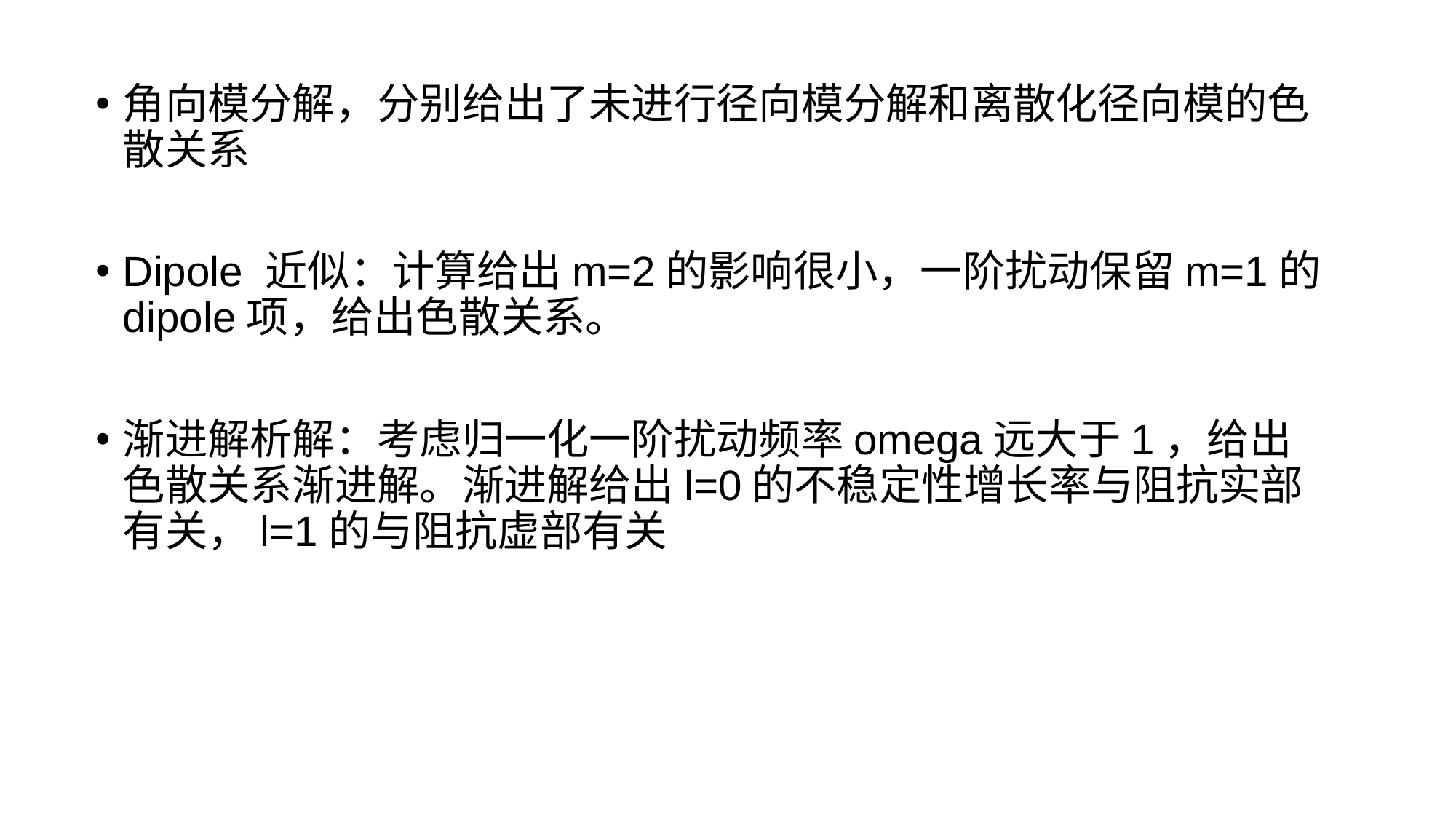

角向模分解，分别给出了未进行径向模分解和离散化径向模的色散关系

Dipole 近似：计算给出m=2的影响很小，一阶扰动保留m=1的dipole项，给出色散关系。

渐进解析解：考虑归一化一阶扰动频率omega远大于1，给出色散关系渐进解。渐进解给出l=0的不稳定性增长率与阻抗实部有关，l=1的与阻抗虚部有关